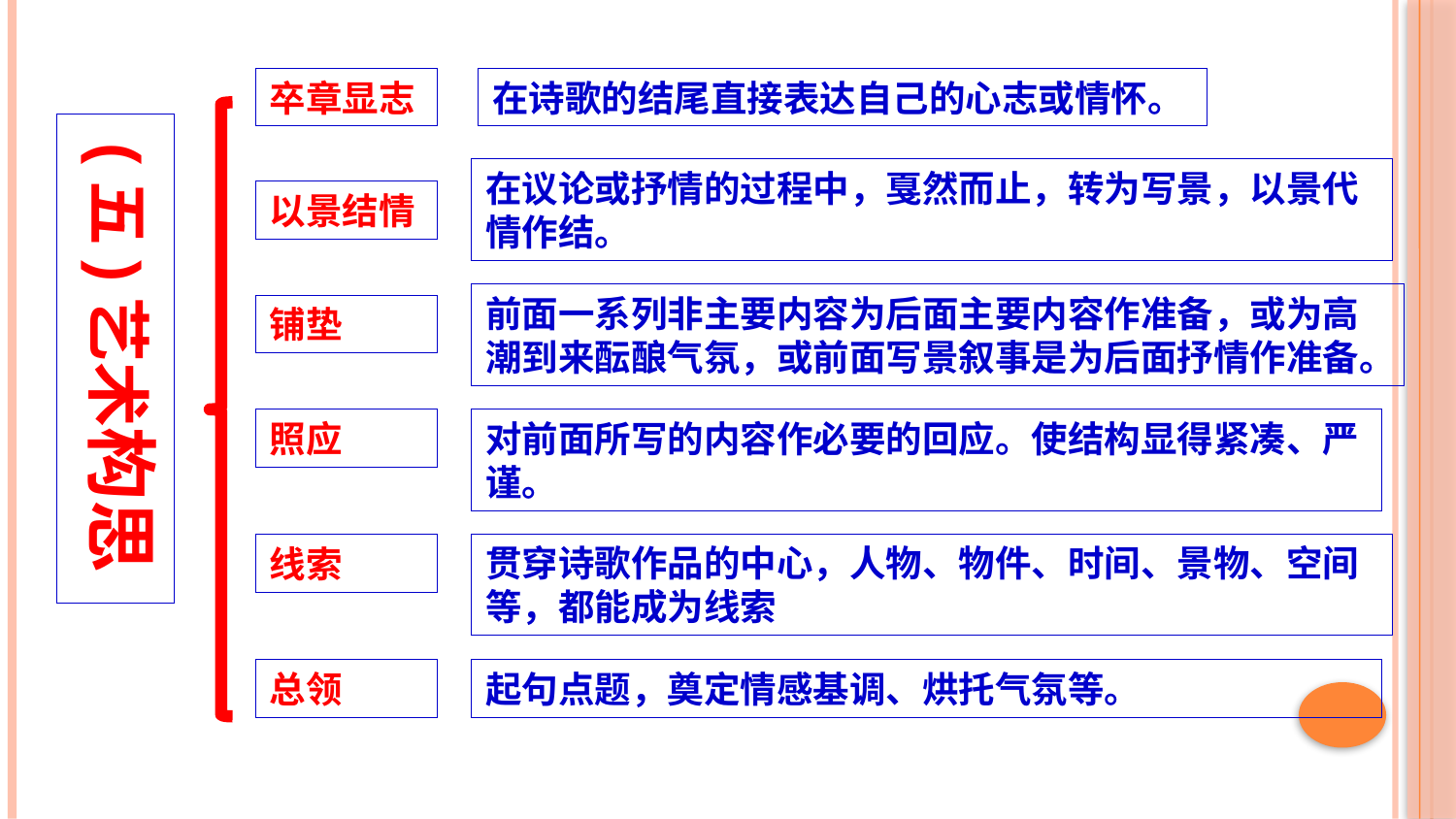

卒章显志
在诗歌的结尾直接表达自己的心志或情怀。

(五)艺术构思
在议论或抒情的过程中，戛然而止，转为写景，以景代情作结。
以景结情
前面一系列非主要内容为后面主要内容作准备，或为高潮到来酝酿气氛，或前面写景叙事是为后面抒情作准备。
铺垫
照应
对前面所写的内容作必要的回应。使结构显得紧凑、严谨。
贯穿诗歌作品的中心，人物、物件、时间、景物、空间等，都能成为线索
线索
总领
起句点题，奠定情感基调、烘托气氛等。